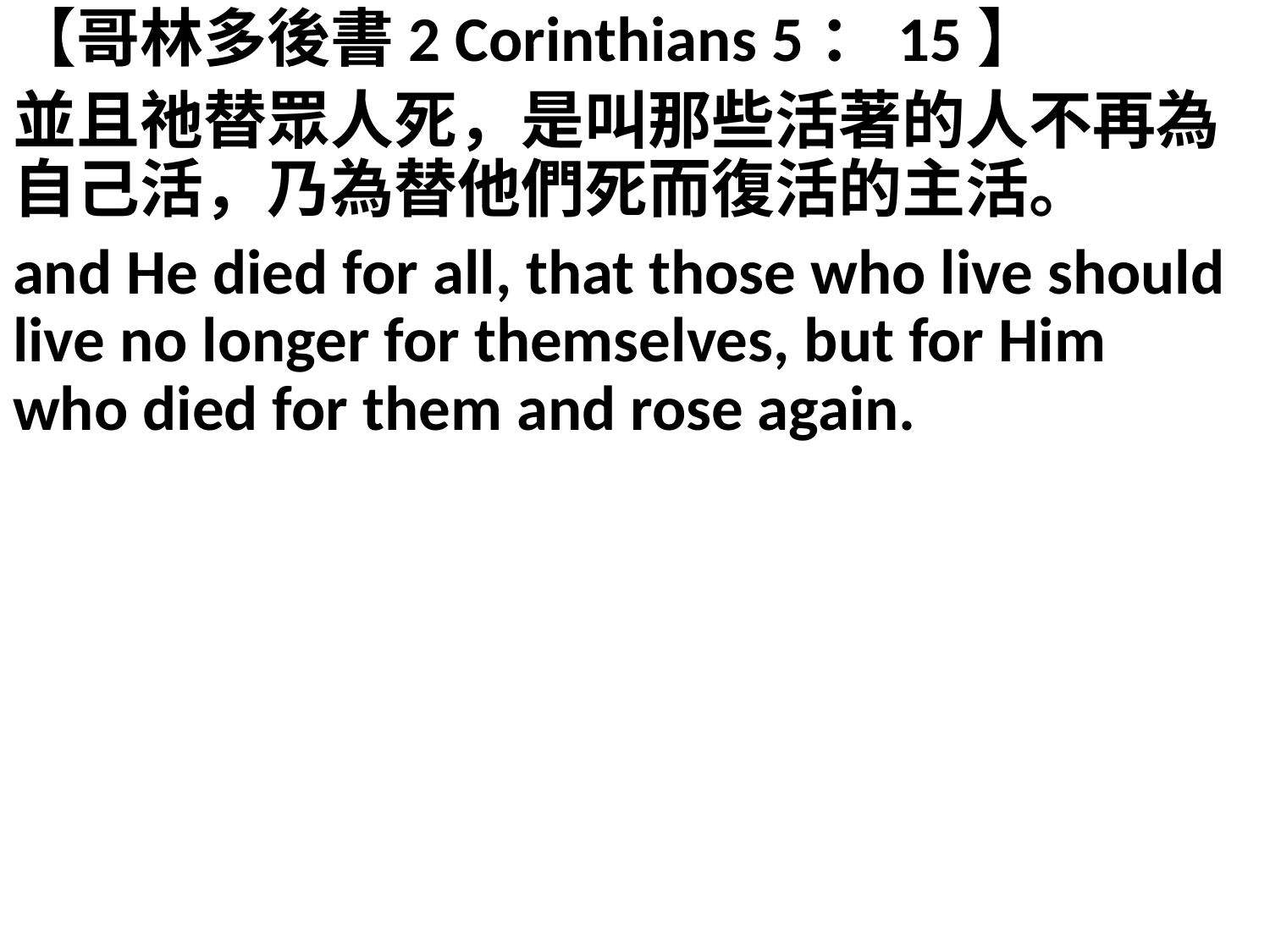

【哥林多後書2 Corinthians 5：15】
並且祂替眾人死，是叫那些活著的人不再為自己活，乃為替他們死而復活的主活。
and He died for all, that those who live should live no longer for themselves, but for Him who died for them and rose again.